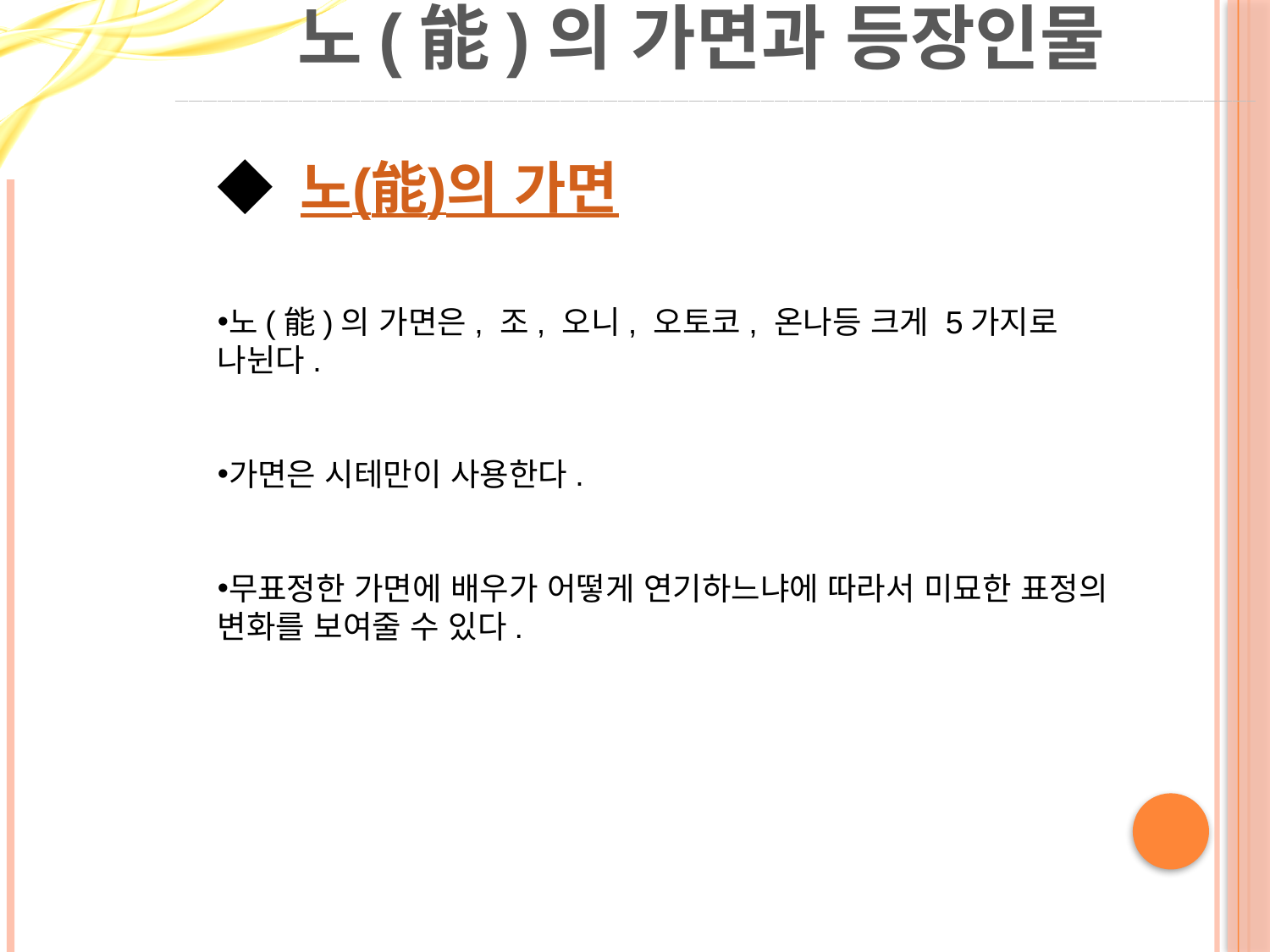

# 노(能)의 가면과 등장인물
◆ 노(能)의 가면

노(能)의 가면은, 조, 오니, 오토코, 온나등 크게 5가지로 나뉜다.

가면은 시테만이 사용한다.

무표정한 가면에 배우가 어떻게 연기하느냐에 따라서 미묘한 표정의 변화를 보여줄 수 있다.